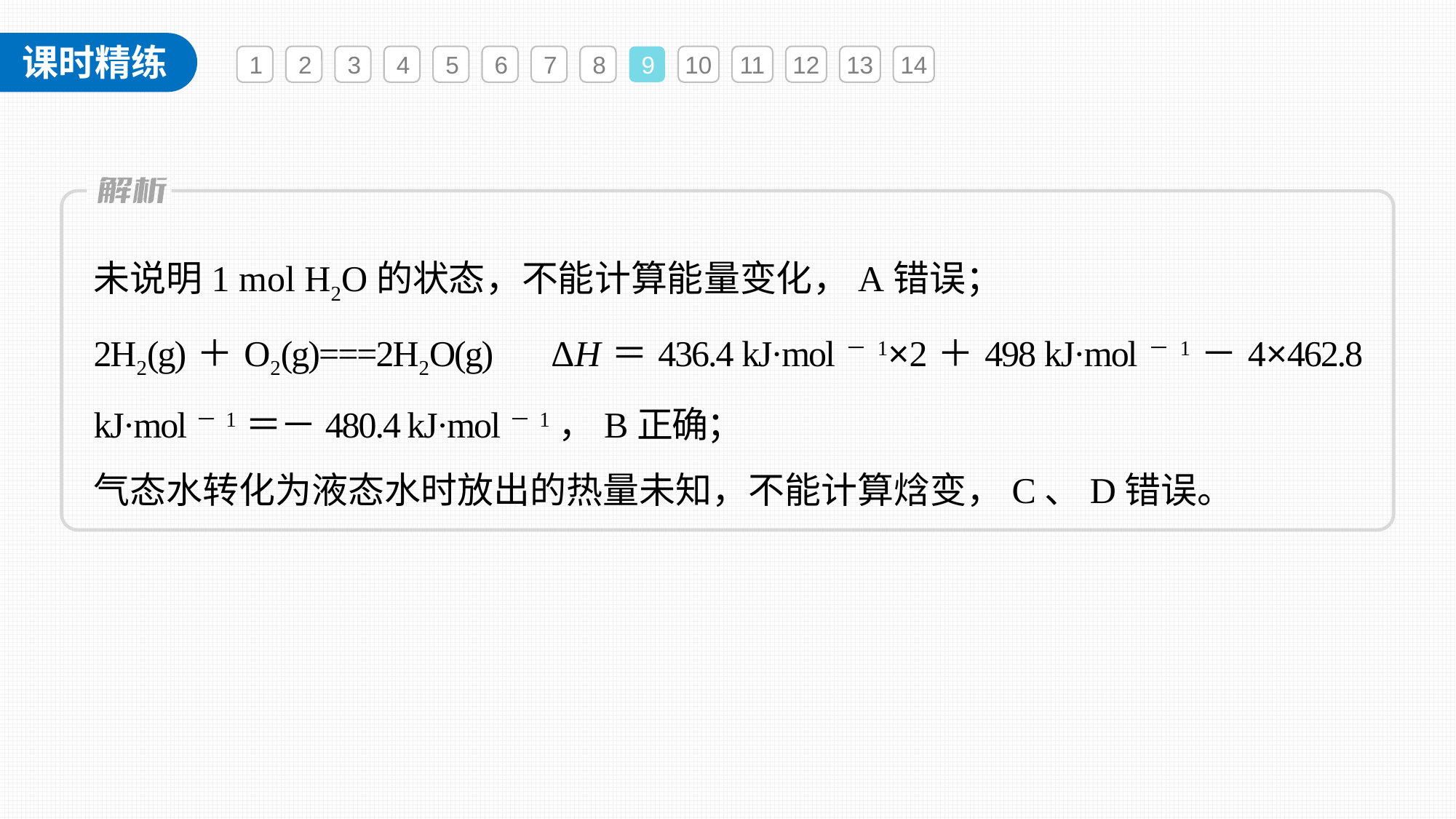

1
2
3
4
5
6
7
8
9
10
11
12
13
14

未说明1 mol H2O的状态，不能计算能量变化，A错误；
2H2(g)＋O2(g)===2H2O(g)　ΔH＝436.4 kJ·mol－1×2＋498 kJ·mol－1－4×462.8 kJ·mol－1＝－480.4 kJ·mol－1，B正确；
气态水转化为液态水时放出的热量未知，不能计算焓变，C、D错误。